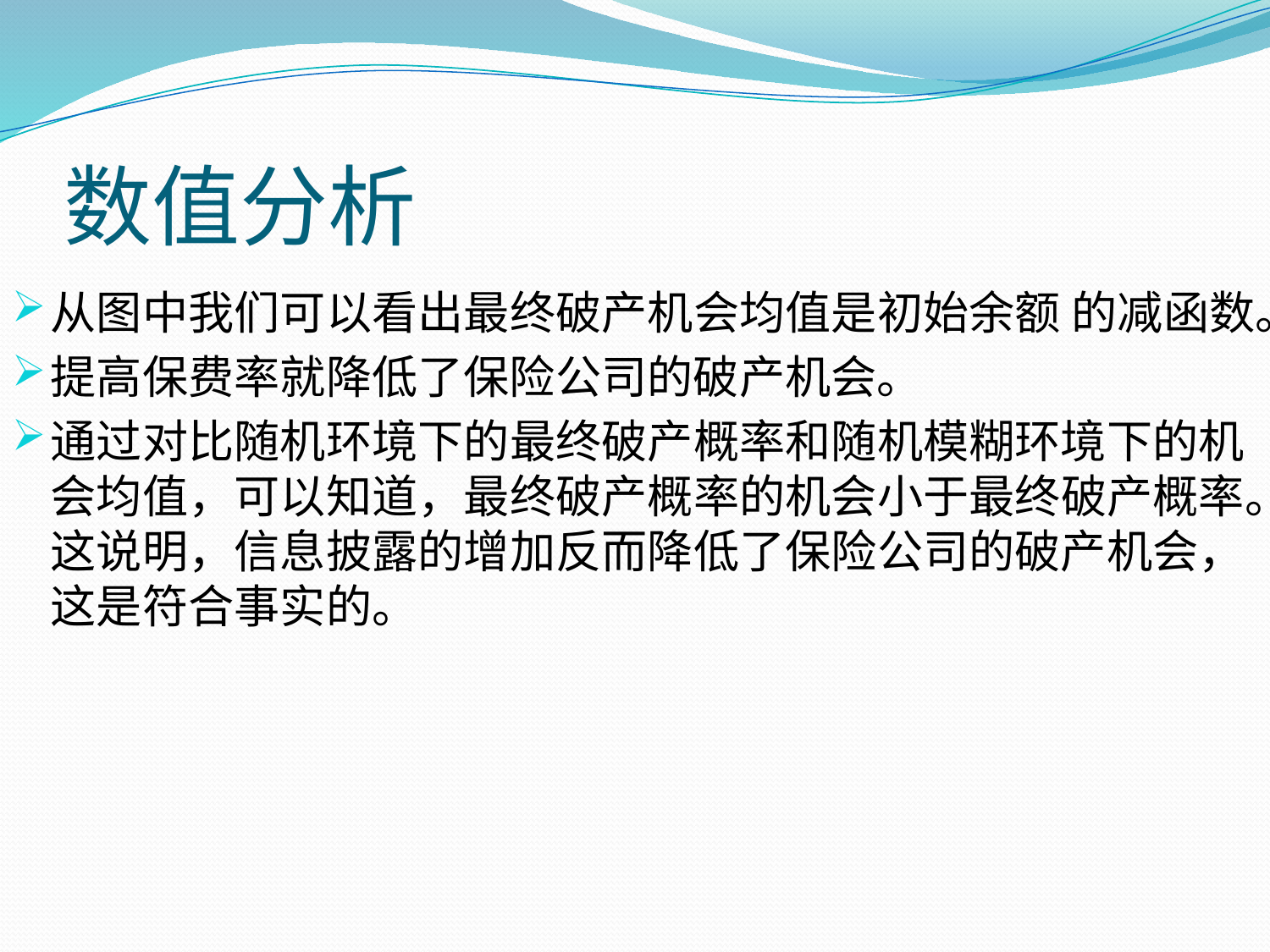

# 数值分析
从图中我们可以看出最终破产机会均值是初始余额 的减函数。
提高保费率就降低了保险公司的破产机会。
通过对比随机环境下的最终破产概率和随机模糊环境下的机会均值，可以知道，最终破产概率的机会小于最终破产概率。这说明，信息披露的增加反而降低了保险公司的破产机会，这是符合事实的。